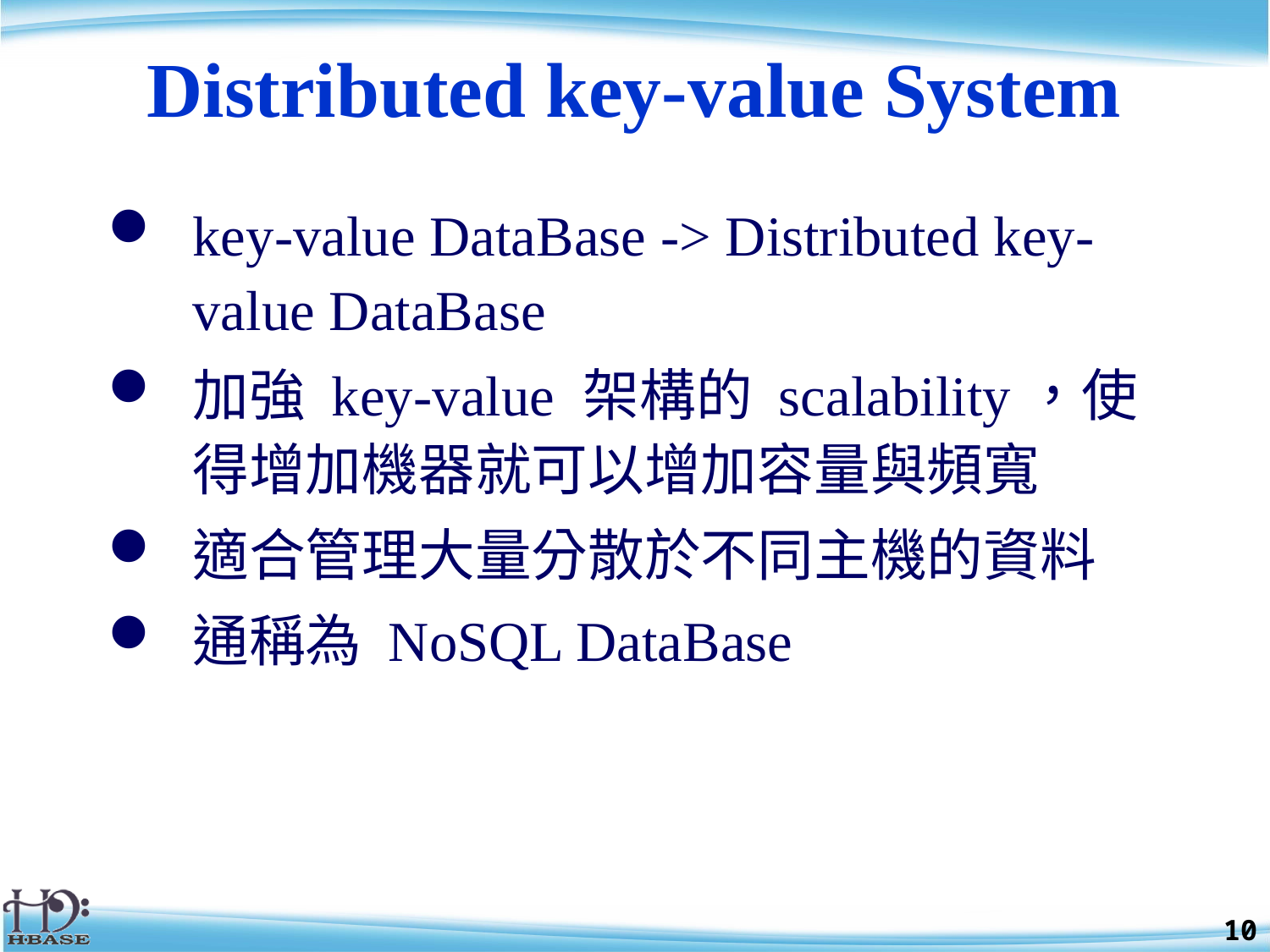

# Distributed key-value System
key-value DataBase -> Distributed key-value DataBase
加強 key-value 架構的 scalability，使得增加機器就可以增加容量與頻寬
適合管理大量分散於不同主機的資料
通稱為 NoSQL DataBase
10